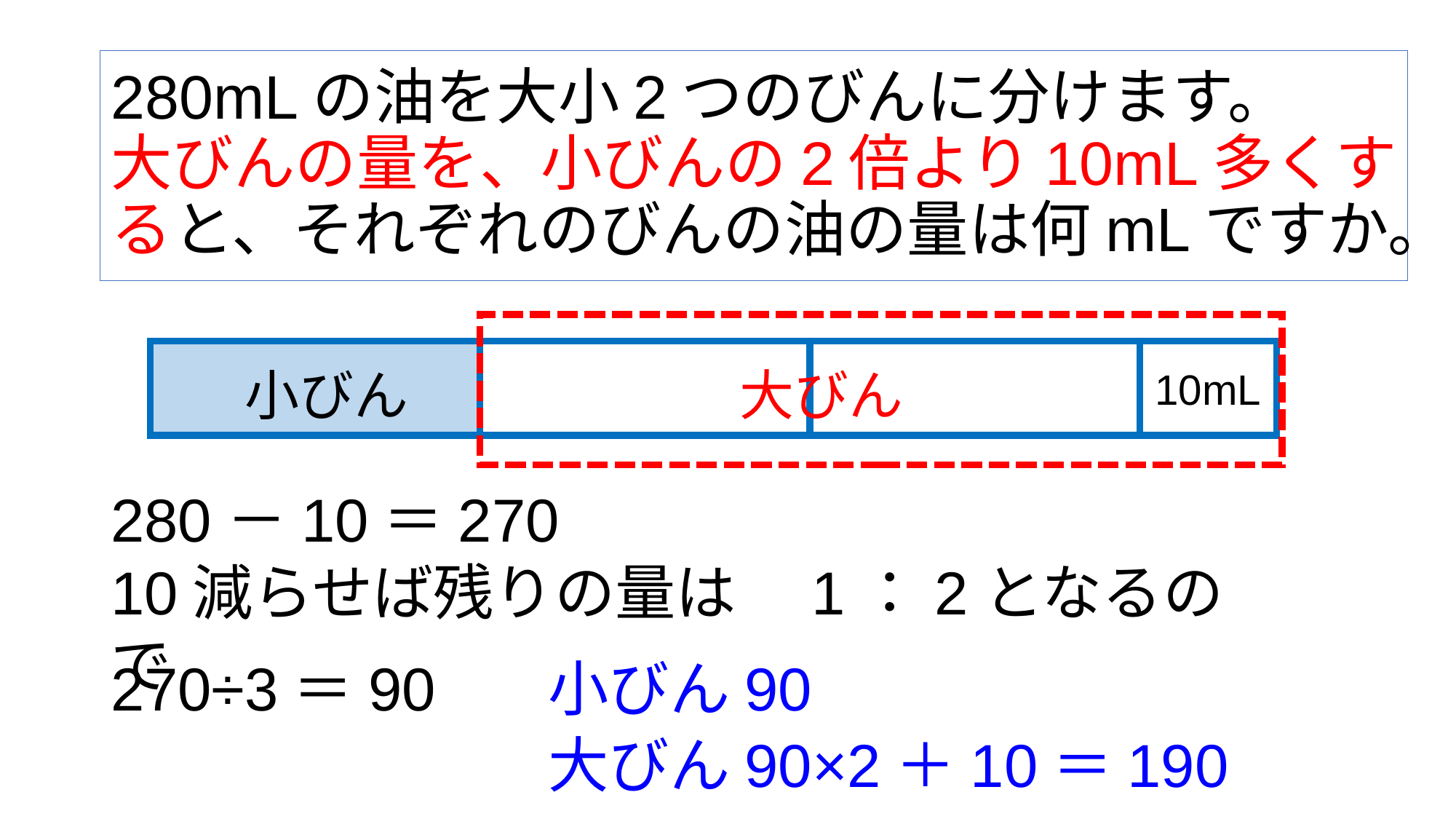

# 280mLの油を大小2つのびんに分けます。 大びんの量を、小びんの2倍より10mL多くすると、それぞれのびんの油の量は何mLですか。

大びん
小びん
10mL
280－10＝270
10減らせば残りの量は　1：2となるので
270÷3＝90
小びん90
大びん90×2＋10＝190